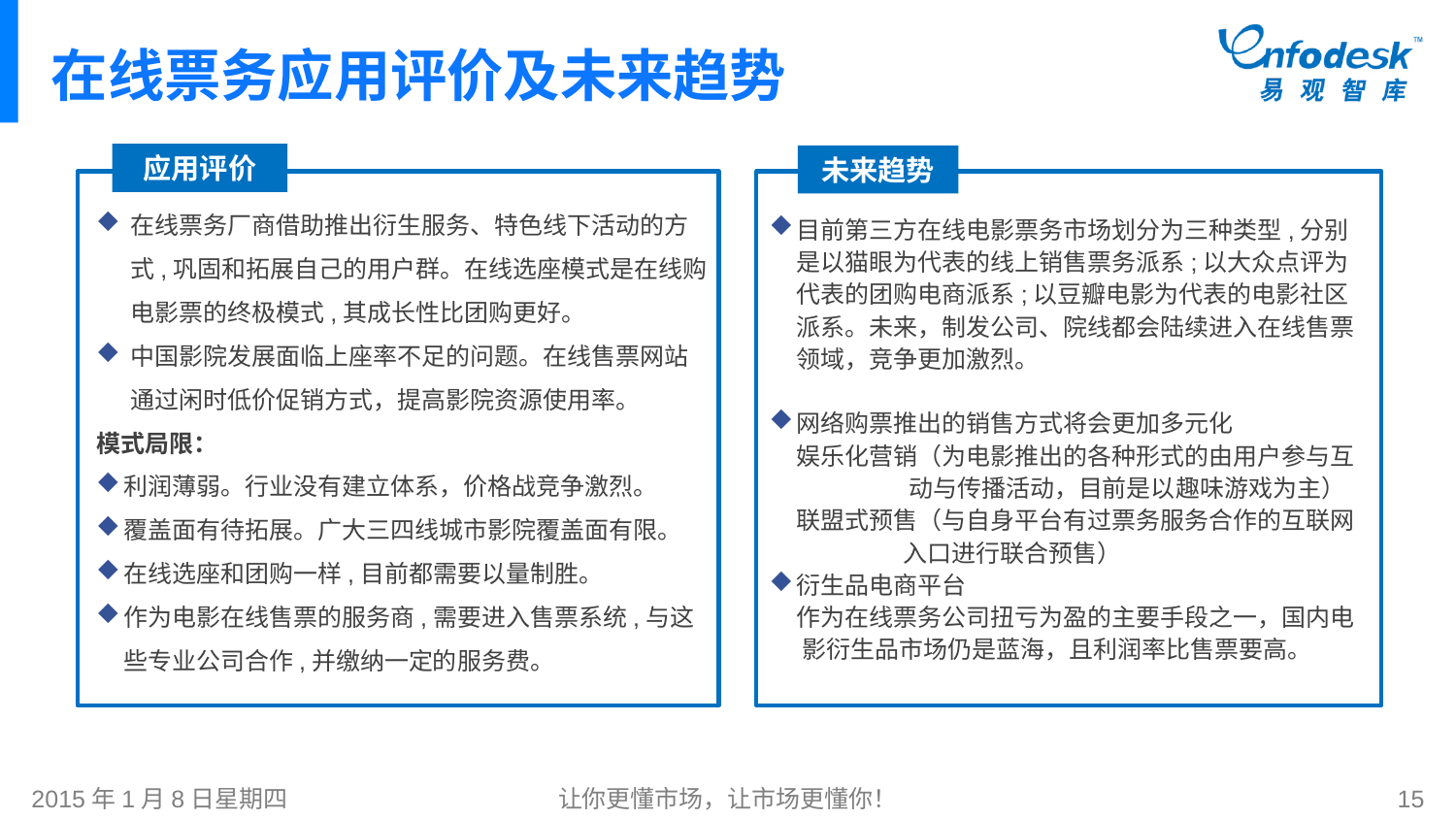

# 在线票务应用评价及未来趋势
应用评价
未来趋势

在线票务厂商借助推出衍生服务、特色线下活动的方式,巩固和拓展自己的用户群。在线选座模式是在线购电影票的终极模式,其成长性比团购更好。
中国影院发展面临上座率不足的问题。在线售票网站通过闲时低价促销方式，提高影院资源使用率。
模式局限：
利润薄弱。行业没有建立体系，价格战竞争激烈。
覆盖面有待拓展。广大三四线城市影院覆盖面有限。
在线选座和团购一样,目前都需要以量制胜。
作为电影在线售票的服务商,需要进入售票系统,与这些专业公司合作,并缴纳一定的服务费。
目前第三方在线电影票务市场划分为三种类型,分别是以猫眼为代表的线上销售票务派系;以大众点评为代表的团购电商派系;以豆瓣电影为代表的电影社区派系。未来，制发公司、院线都会陆续进入在线售票领域，竞争更加激烈。

网络购票推出的销售方式将会更加多元化
    娱乐化营销（为电影推出的各种形式的由用户参与互
                         动与传播活动，目前是以趣味游戏为主）
    联盟式预售（与自身平台有过票务服务合作的互联网
                        入口进行联合预售）
衍生品电商平台
    作为在线票务公司扭亏为盈的主要手段之一，国内电
     影衍生品市场仍是蓝海，且利润率比售票要高。

2015年1月8日星期四
让你更懂市场，让市场更懂你！
15